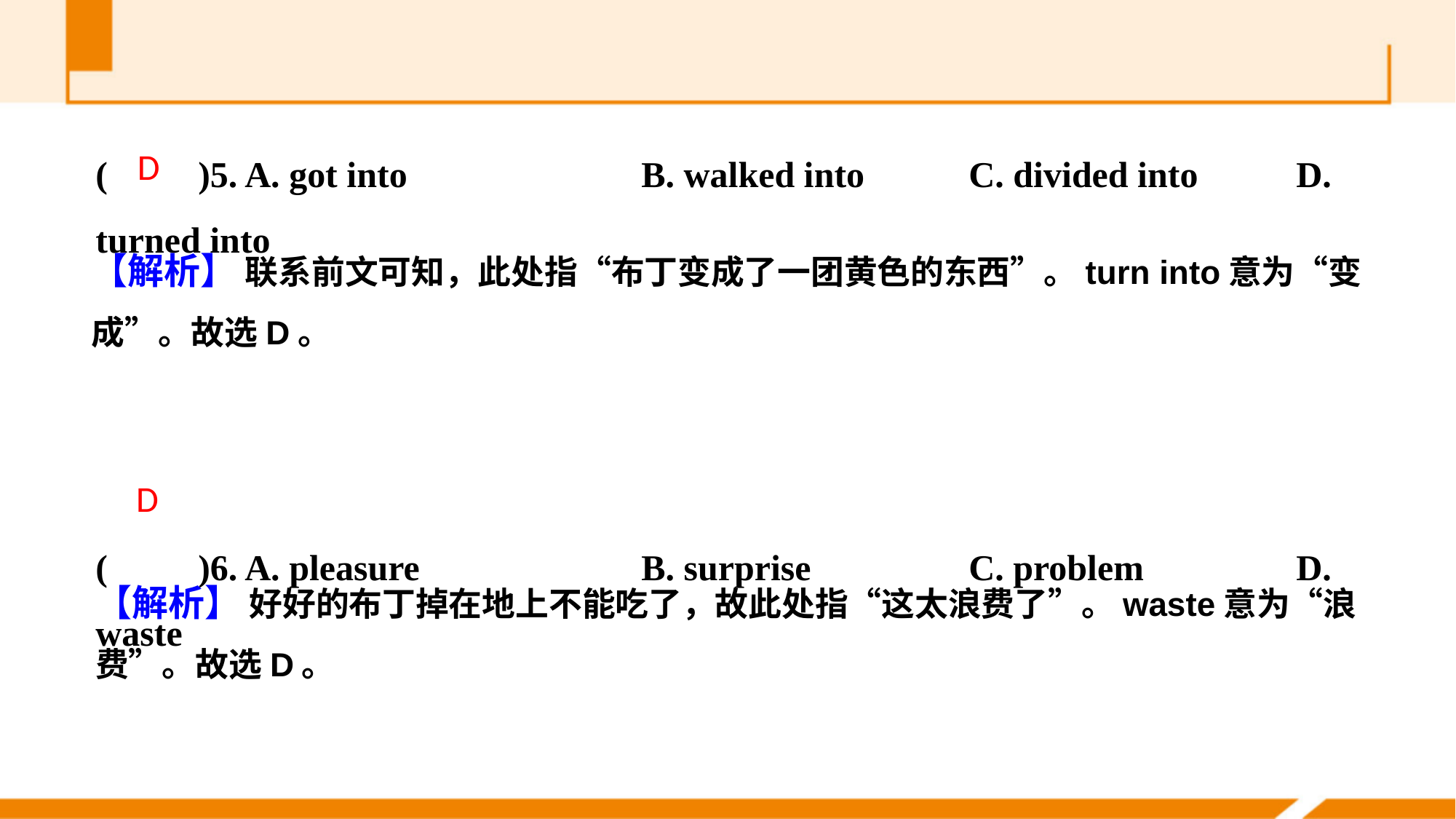

(　　)5. A. got into  		B. walked into	C. divided into  	D. turned into

(　　)6. A. pleasure  		B. surprise		C. problem  		D. waste
D
【解析】 联系前文可知，此处指“布丁变成了一团黄色的东西”。turn into意为“变成”。故选D。
D
【解析】 好好的布丁掉在地上不能吃了，故此处指“这太浪费了”。waste意为“浪费”。故选D。